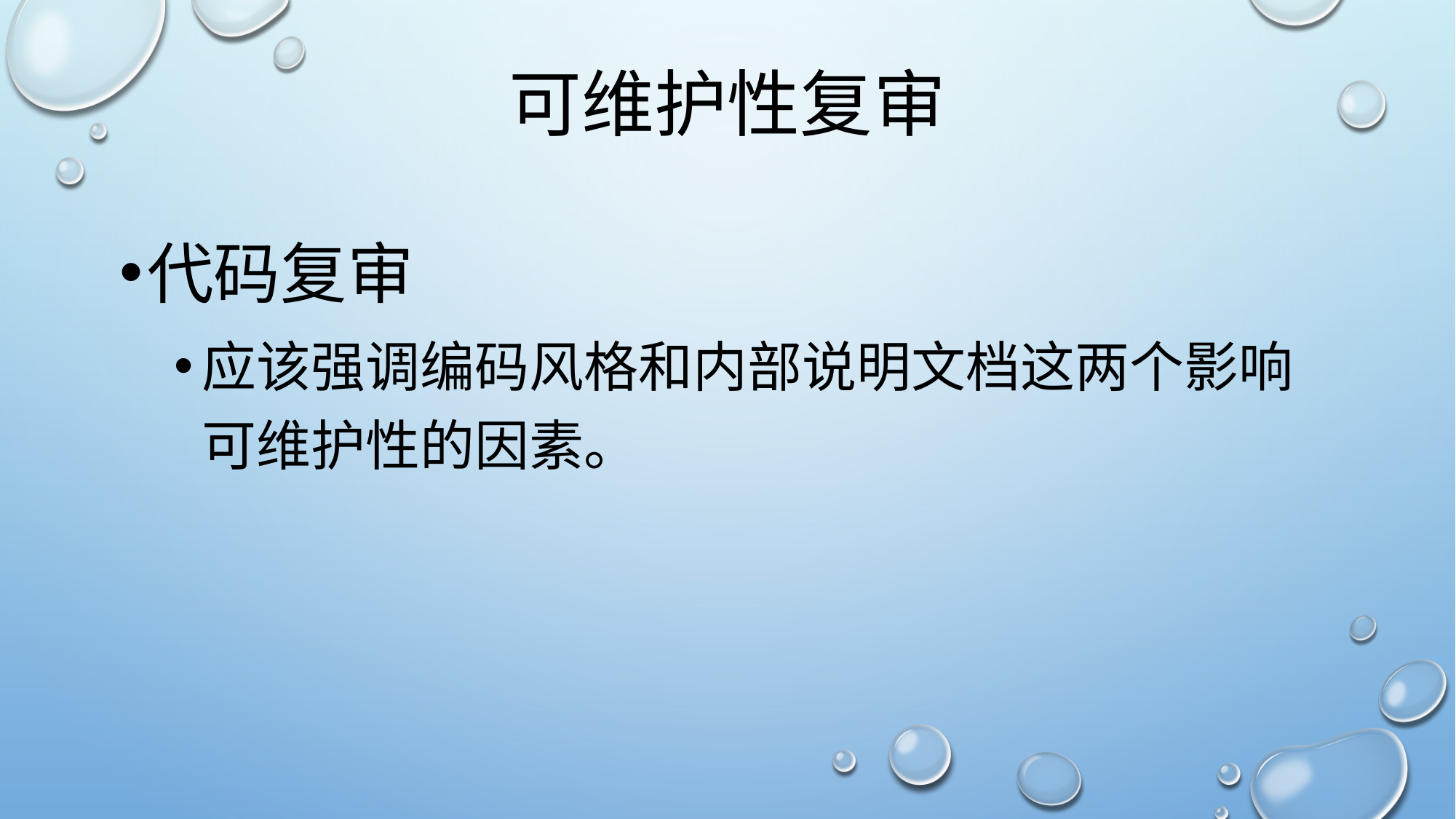

# 可维护性复审
代码复审
应该强调编码风格和内部说明文档这两个影响可维护性的因素。